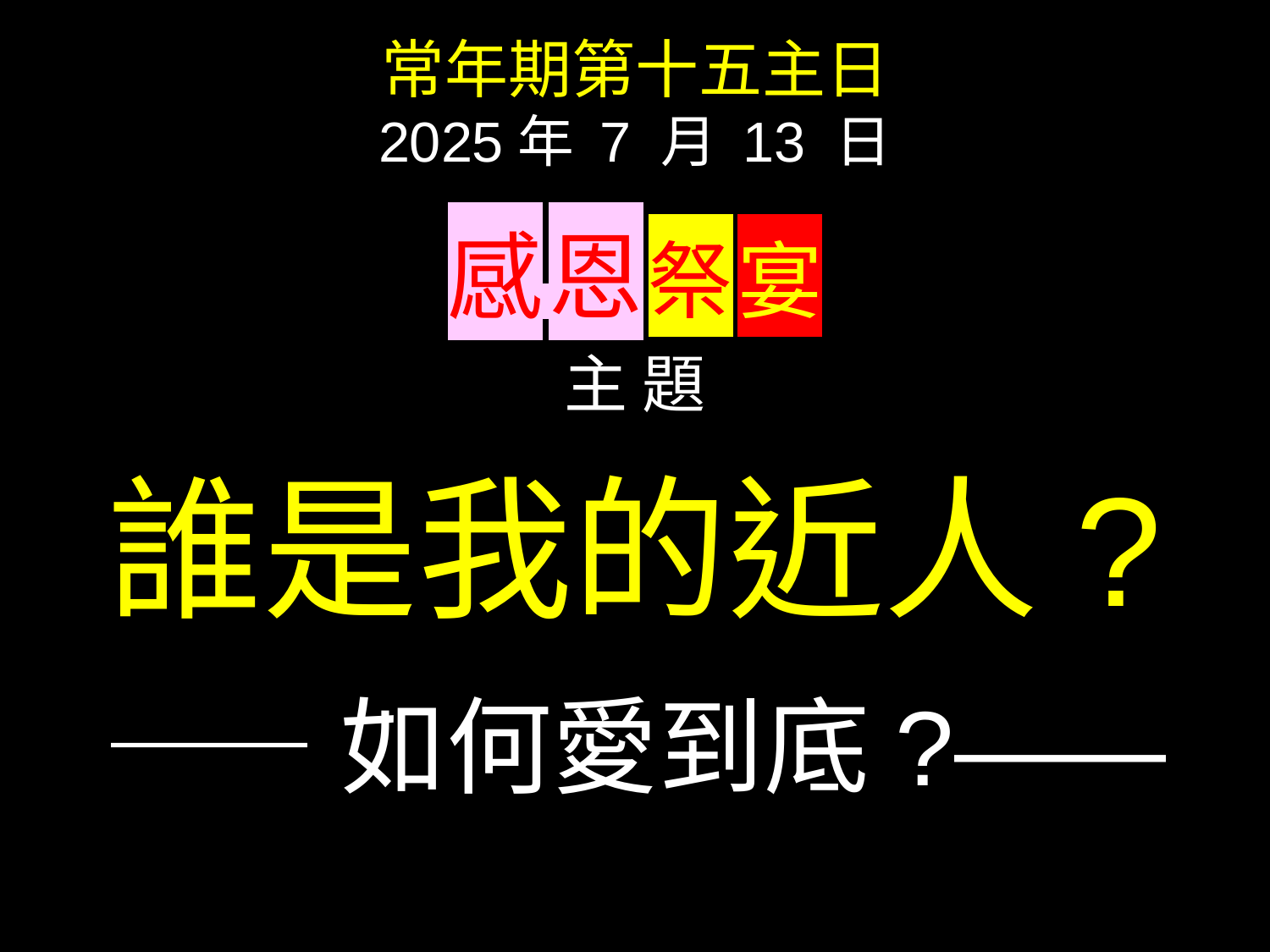

常年期第十五主日
2025年 7 月 13 日

感 恩 祭 宴

主 題
誰是我的近人?
——如何愛到底?——